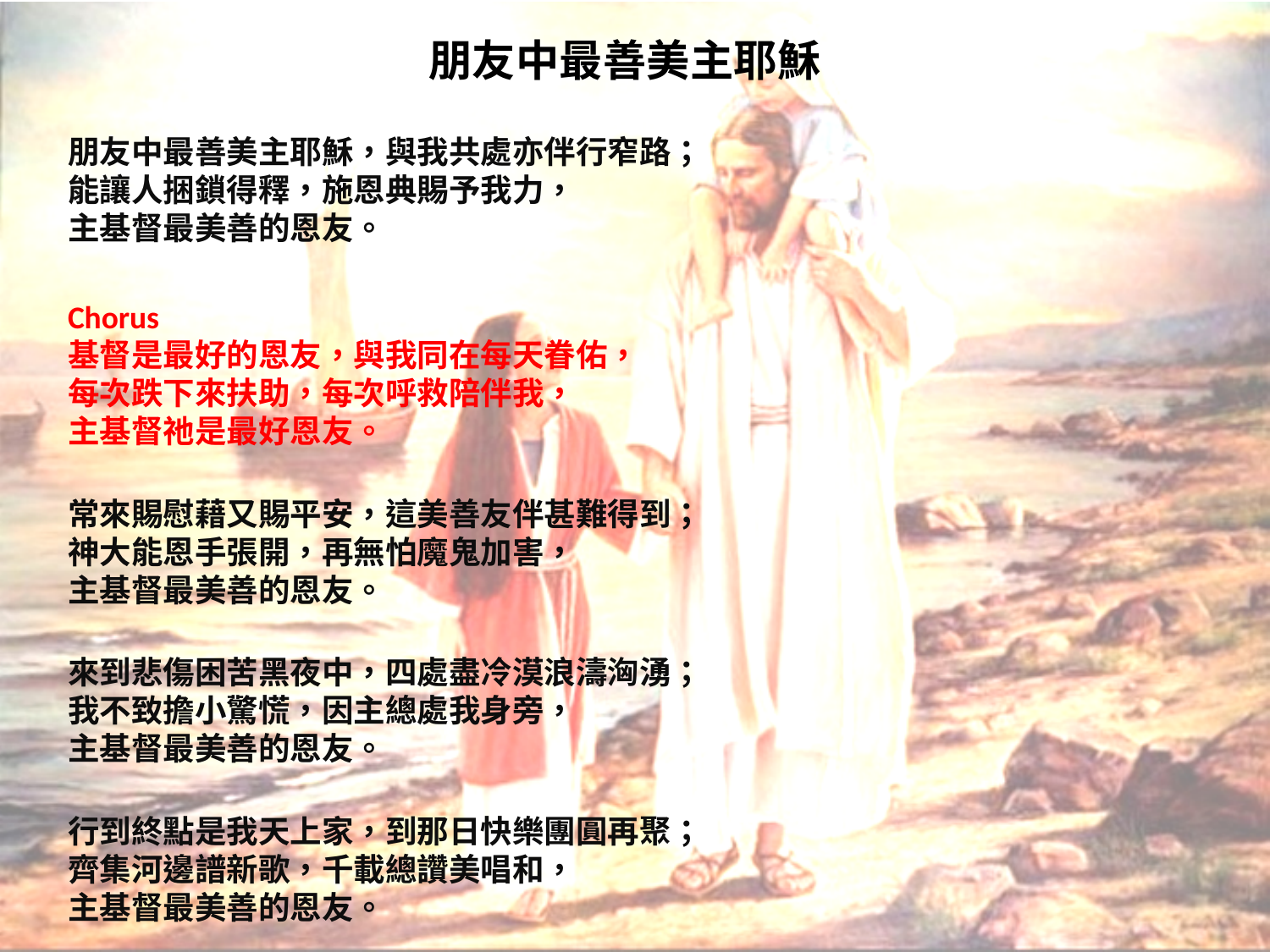

# 朋友中最善美主耶穌
朋友中最善美主耶穌，與我共處亦伴行窄路；
能讓人捆鎖得釋，施恩典賜予我力，
主基督最美善的恩友。

Chorus
基督是最好的恩友，與我同在每天眷佑，
每次跌下來扶助，每次呼救陪伴我，
主基督祂是最好恩友。
常來賜慰藉又賜平安，這美善友伴甚難得到；
神大能恩手張開，再無怕魔鬼加害，
主基督最美善的恩友。
來到悲傷困苦黑夜中，四處盡冷漠浪濤洶湧；
我不致擔小驚慌，因主總處我身旁，
主基督最美善的恩友。
行到終點是我天上家，到那日快樂團圓再聚；
齊集河邊譜新歌，千載總讚美唱和，
主基督最美善的恩友。